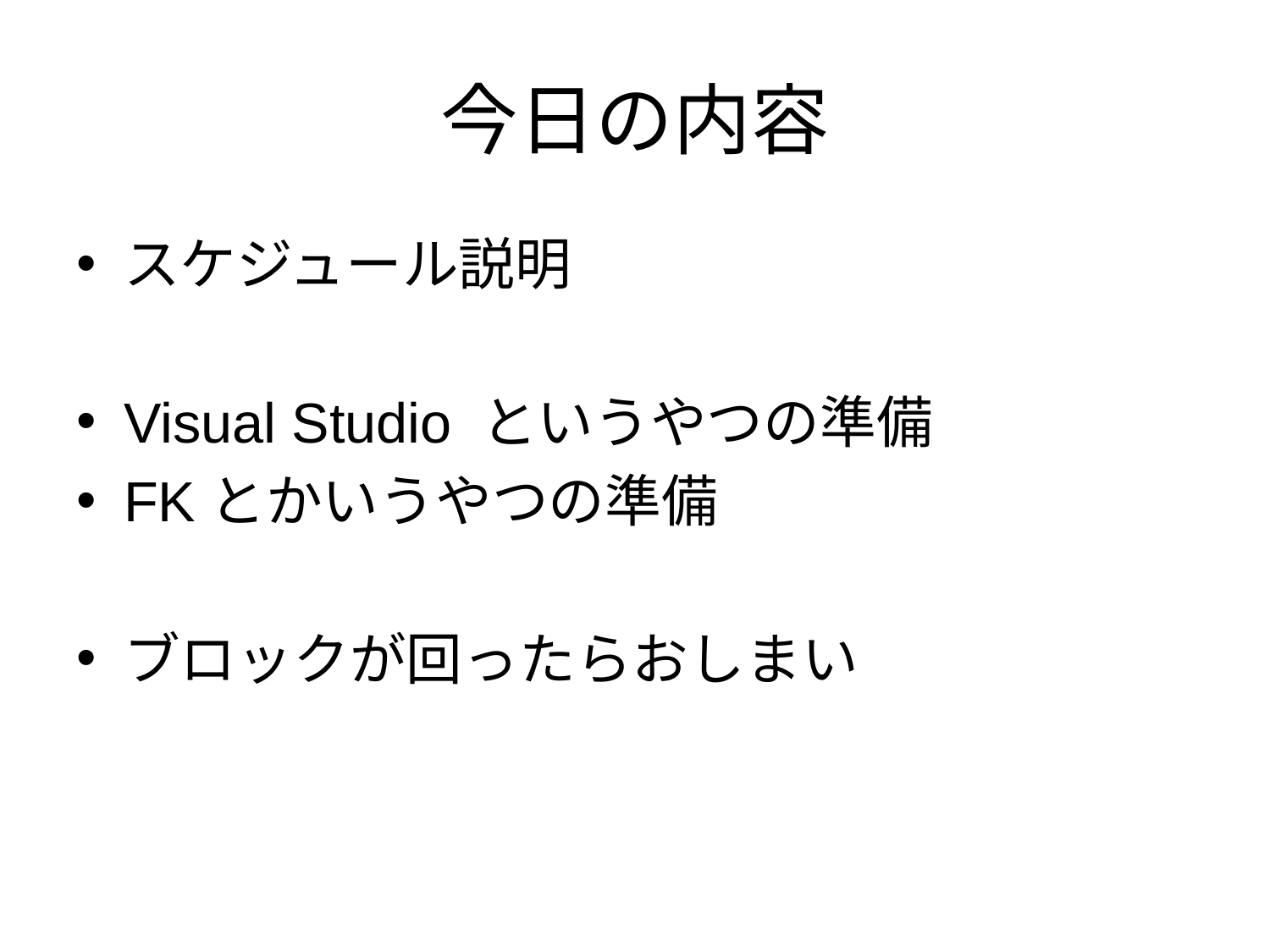

# 今日の内容
スケジュール説明

Visual Studio というやつの準備
FKとかいうやつの準備

ブロックが回ったらおしまい